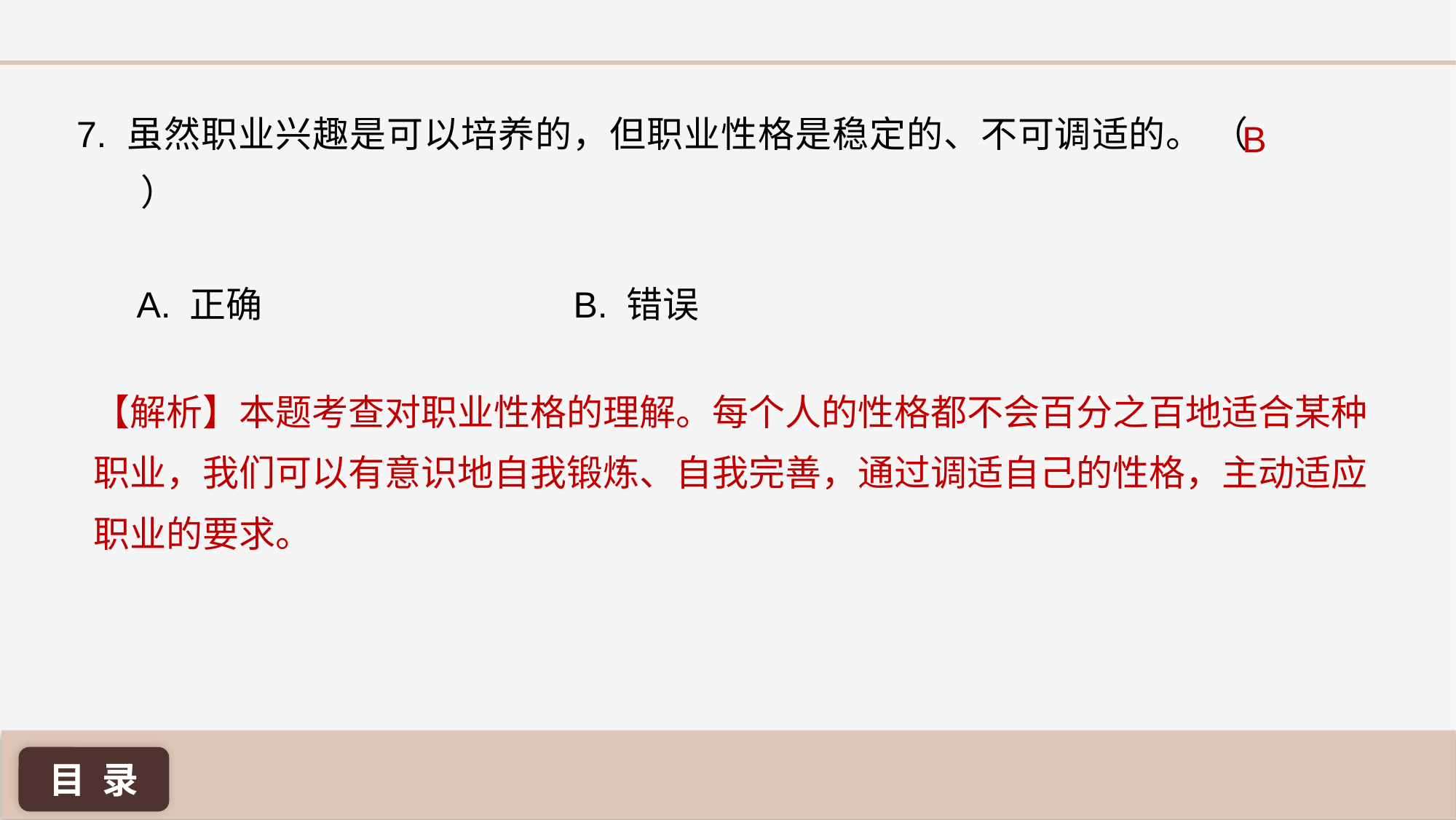

7. 虽然职业兴趣是可以培养的，但职业性格是稳定的、不可调适的。 （ 	    ）
B
A. 正确 			B. 错误
【解析】本题考查对职业性格的理解。每个人的性格都不会百分之百地适合某种职业，我们可以有意识地自我锻炼、自我完善，通过调适自己的性格，主动适应职业的要求。